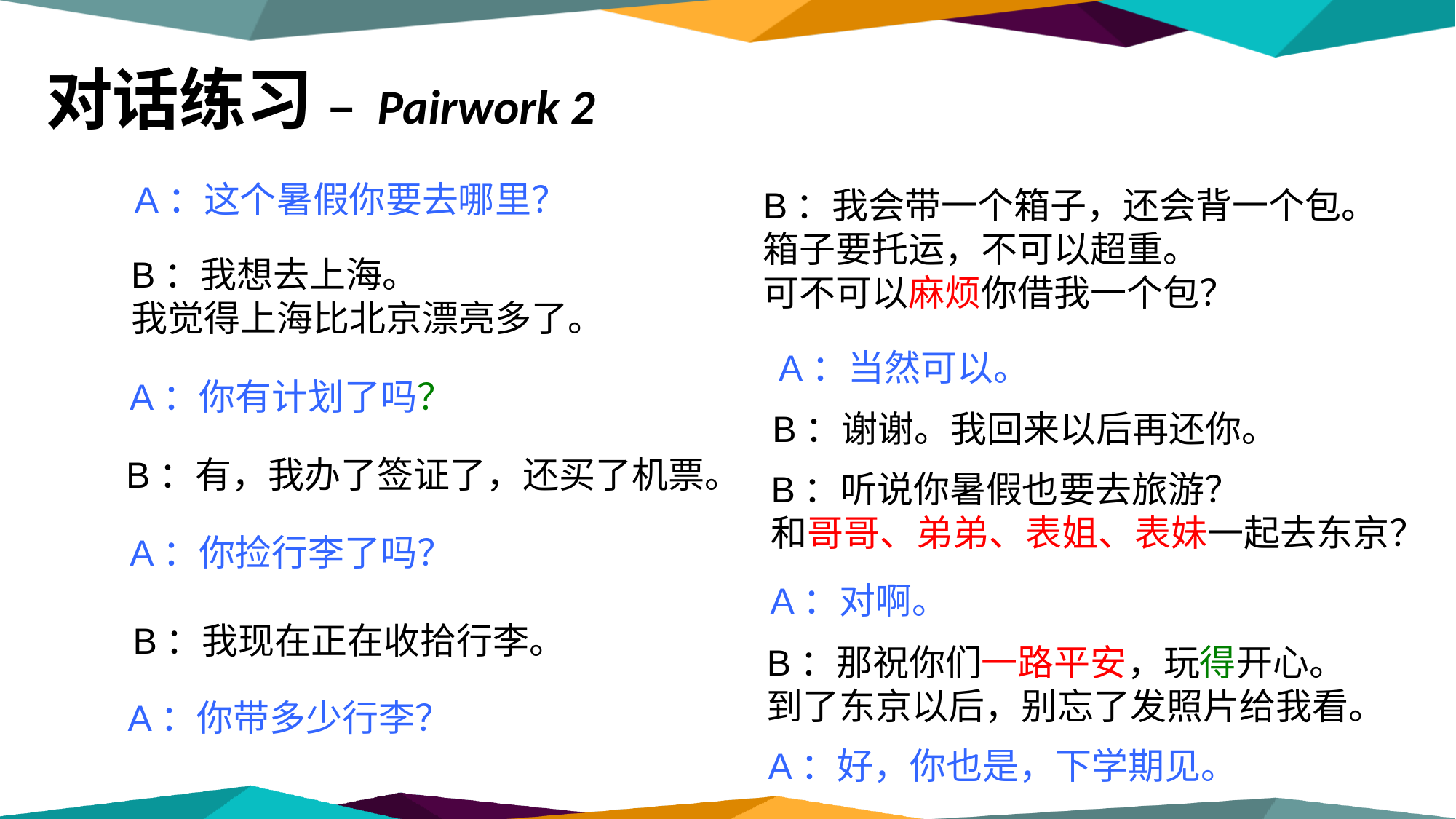

对话练习 – Pairwork 2
A：这个暑假你要去哪里？
B：我会带一个箱子，还会背一个包。
箱子要托运，不可以超重。
可不可以麻烦你借我一个包？
B：我想去上海。
我觉得上海比北京漂亮多了。
A：当然可以。
A：你有计划了吗？
B：谢谢。我回来以后再还你。
B：有，我办了签证了，还买了机票。
B：听说你暑假也要去旅游？
和哥哥、弟弟、表姐、表妹一起去东京？
A：你捡行李了吗？
A：对啊。
B：我现在正在收拾行李。
B：那祝你们一路平安，玩得开心。
到了东京以后，别忘了发照片给我看。
A：你带多少行李？
A：好，你也是，下学期见。